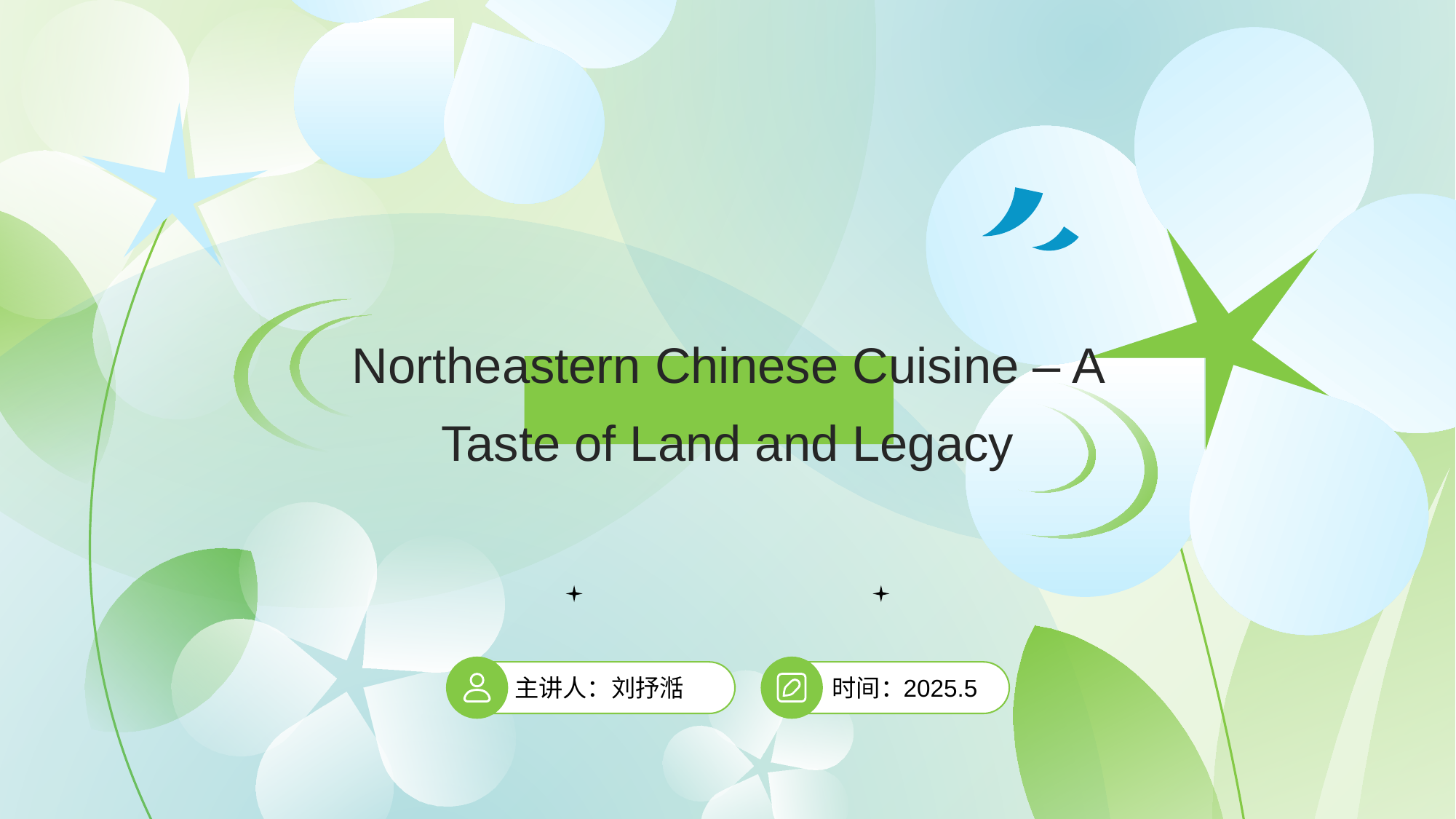

Northeastern Chinese Cuisine – A Taste of Land and Legacy

主讲人：刘抒湉

时间：
2025.5